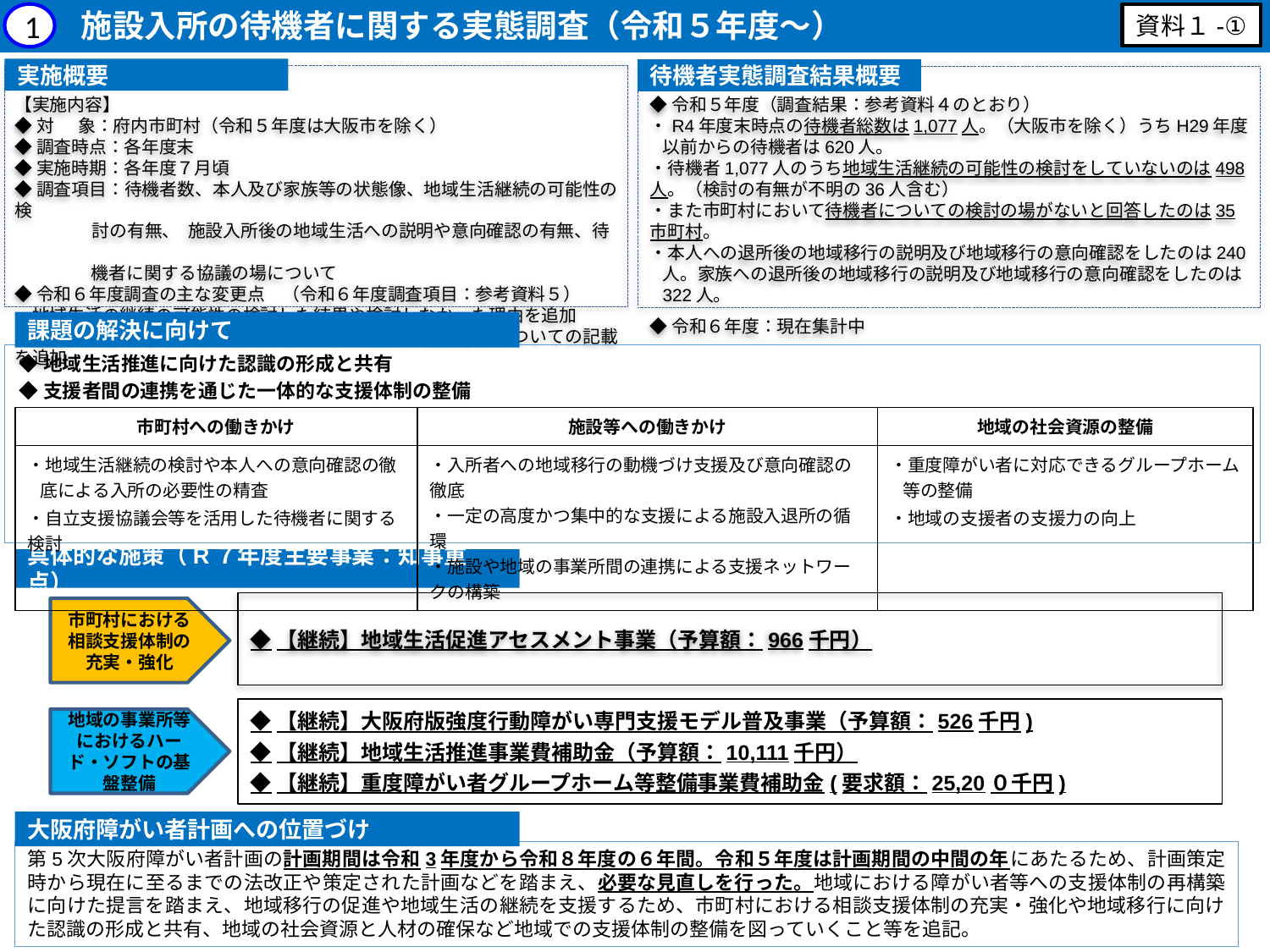

施設入所の待機者に関する実態調査（令和５年度～）
1
資料１-①
実施概要
待機者実態調査結果概要

【実施内容】
◆対      象：府内市町村（令和５年度は大阪市を除く）
◆調査時点：各年度末
◆実施時期：各年度７月頃
◆調査項目：待機者数、本人及び家族等の状態像、地域生活継続の可能性の検
                  討の有無、  施設入所後の地域生活への説明や意向確認の有無、待
                  機者に関する協議の場について
◆令和６年度調査の主な変更点　（令和６年度調査項目：参考資料５）
・地域生活の継続の可能性の検討した結果や検討しなかった理由を追加
・施設入所後の地域移行の説明にあたっての工夫や困難な点についての記載を追加

◆令和５年度（調査結果：参考資料４のとおり）
・R4年度末時点の待機者総数は1,077人。（大阪市を除く）うちH29年度以前からの待機者は620人。
・待機者1,077人のうち地域生活継続の可能性の検討をしていないのは498人。（検討の有無が不明の36人含む）
・また市町村において待機者についての検討の場がないと回答したのは35市町村。
・本人への退所後の地域移行の説明及び地域移行の意向確認をしたのは240人。家族への退所後の地域移行の説明及び地域移行の意向確認をしたのは322人。
◆令和６年度：現在集計中
課題の解決に向けて
 ◆地域生活推進に向けた認識の形成と共有
 ◆支援者間の連携を通じた一体的な支援体制の整備
| 市町村への働きかけ | 施設等への働きかけ | 地域の社会資源の整備 |
| --- | --- | --- |
| ・地域生活継続の検討や本人への意向確認の徹底による入所の必要性の精査 ・自立支援協議会等を活用した待機者に関する検討 | ・入所者への地域移行の動機づけ支援及び意向確認の徹底 ・一定の高度かつ集中的な支援による施設入退所の循環 ・施設や地域の事業所間の連携による支援ネットワークの構築 | ・重度障がい者に対応できるグループホーム等の整備 ・地域の支援者の支援力の向上 |
具体的な施策（R７年度主要事業：知事重点）
◆【継続】地域生活促進アセスメント事業（予算額：966千円）
市町村における
相談支援体制の充実・強化
◆【継続】大阪府版強度行動障がい専門支援モデル普及事業（予算額：526千円)
◆【継続】地域生活推進事業費補助金（予算額：10,111千円）
◆【継続】重度障がい者グループホーム等整備事業費補助金(要求額：25,20０千円)
地域の事業所等におけるハード・ソフトの基盤整備
大阪府障がい者計画への位置づけ

第5次大阪府障がい者計画の計画期間は令和3年度から令和８年度の６年間。令和５年度は計画期間の中間の年にあたるため、計画策定時から現在に至るまでの法改正や策定された計画などを踏まえ、必要な見直しを行った。地域における障がい者等への支援体制の再構築に向けた提言を踏まえ、地域移行の促進や地域生活の継続を支援するため、市町村における相談支援体制の充実・強化や地域移行に向けた認識の形成と共有、地域の社会資源と人材の確保など地域での支援体制の整備を図っていくこと等を追記。